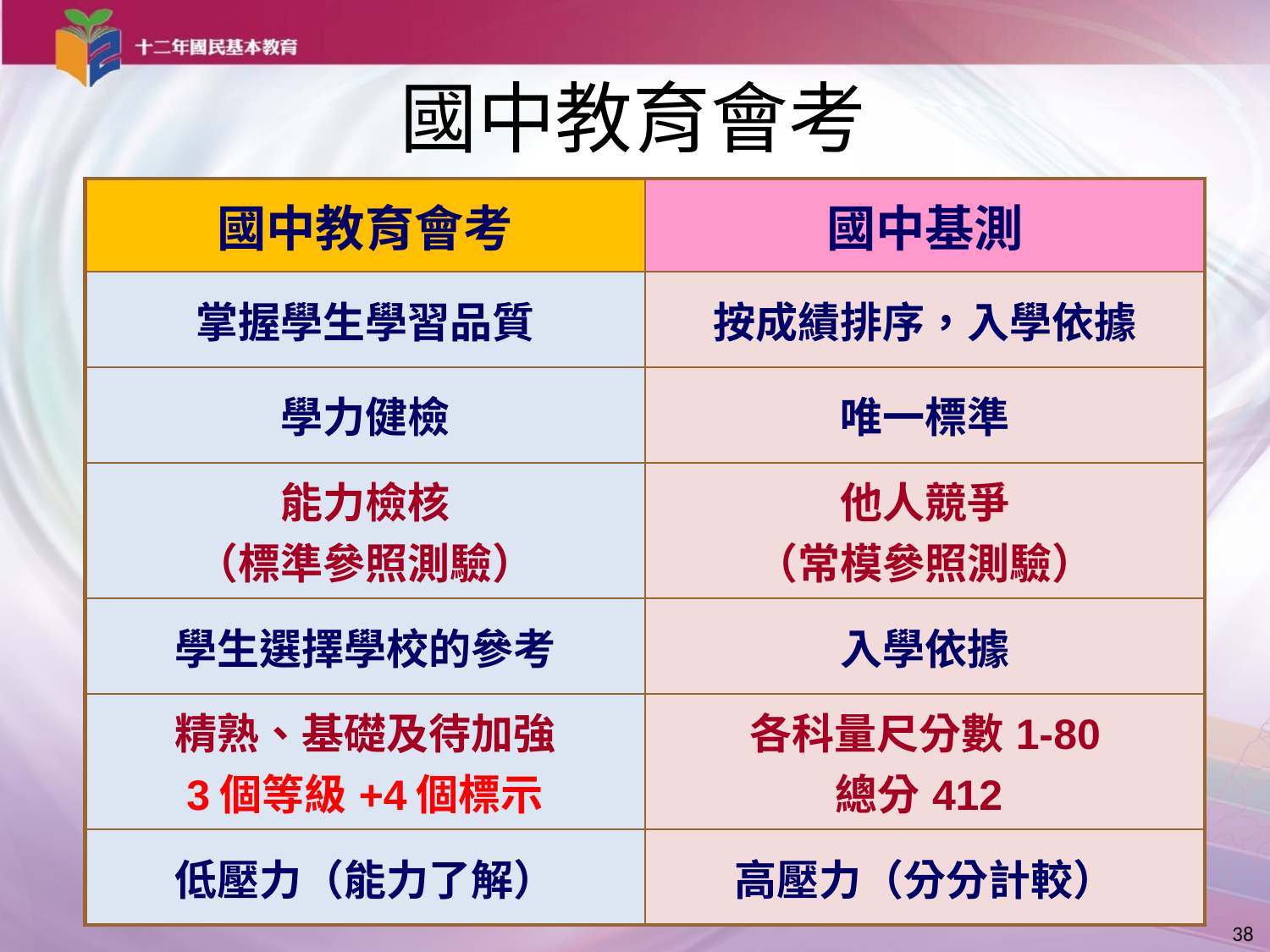

# 國中教育會考
| 國中教育會考 | 國中基測 |
| --- | --- |
| 掌握學生學習品質 | 按成績排序，入學依據 |
| 學力健檢 | 唯一標準 |
| 能力檢核 （標準參照測驗） | 他人競爭 （常模參照測驗） |
| 學生選擇學校的參考 | 入學依據 |
| 精熟、基礎及待加強 3個等級+4個標示 | 各科量尺分數1-80 總分412 |
| 低壓力（能力了解） | 高壓力（分分計較） |